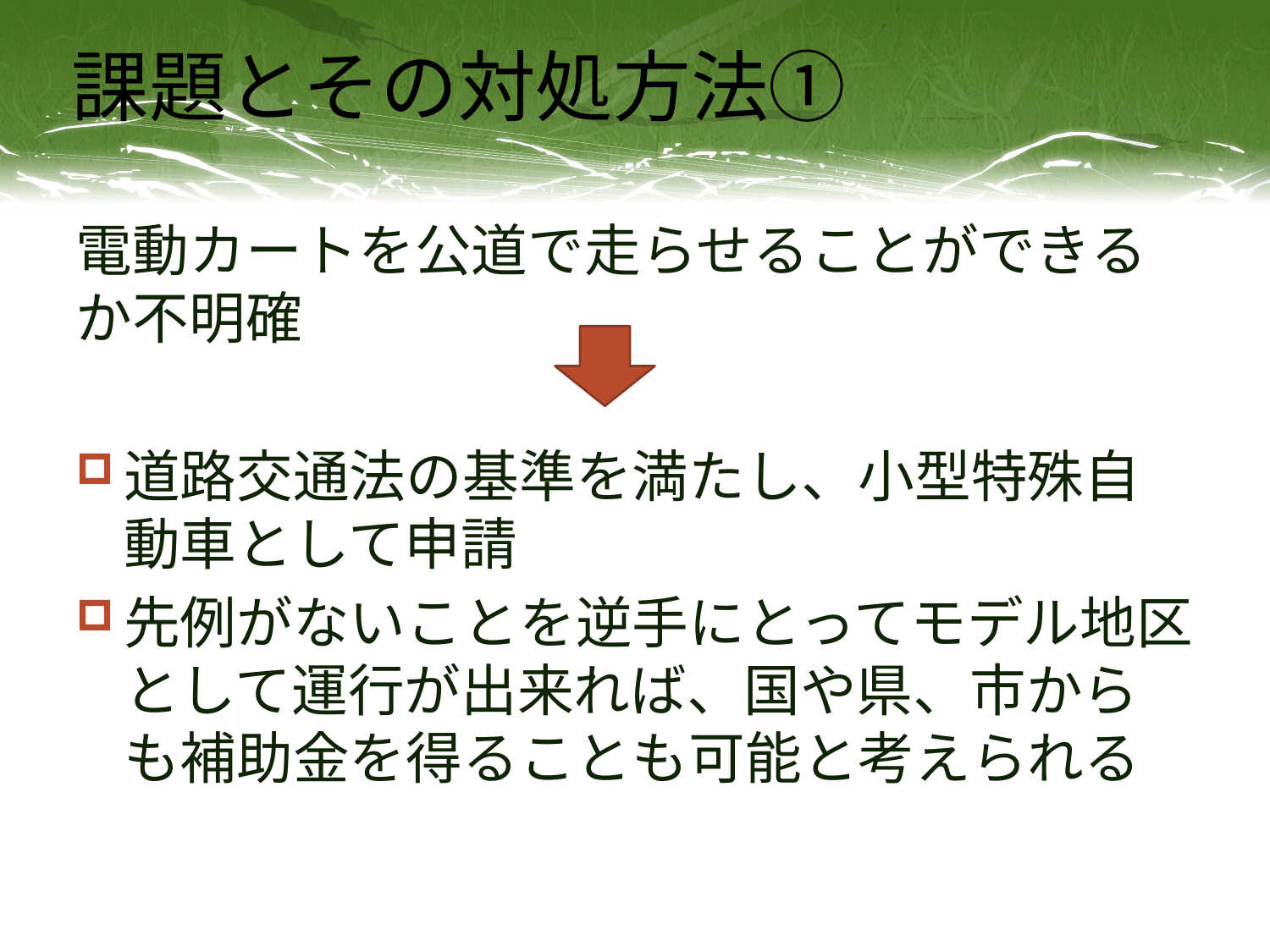

# 課題とその対処方法①
電動カートを公道で走らせることができるか不明確

道路交通法の基準を満たし、小型特殊自動車として申請
先例がないことを逆手にとってモデル地区として運行が出来れば、国や県、市からも補助金を得ることも可能と考えられる